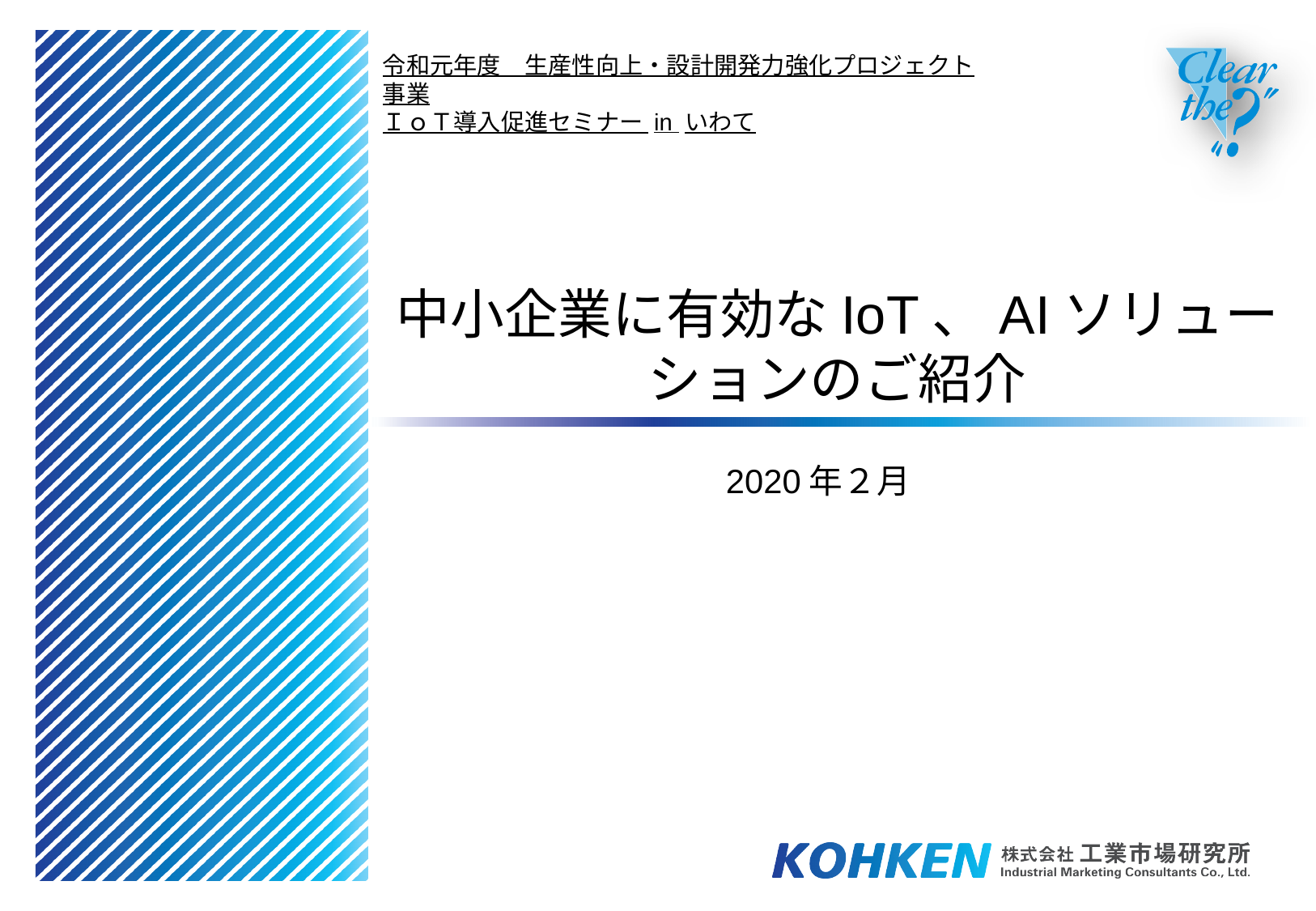

令和元年度　生産性向上・設計開発力強化プロジェクト事業
ＩｏＴ導入促進セミナー in いわて
中小企業に有効なIoT、AIソリューションのご紹介
2020年２月